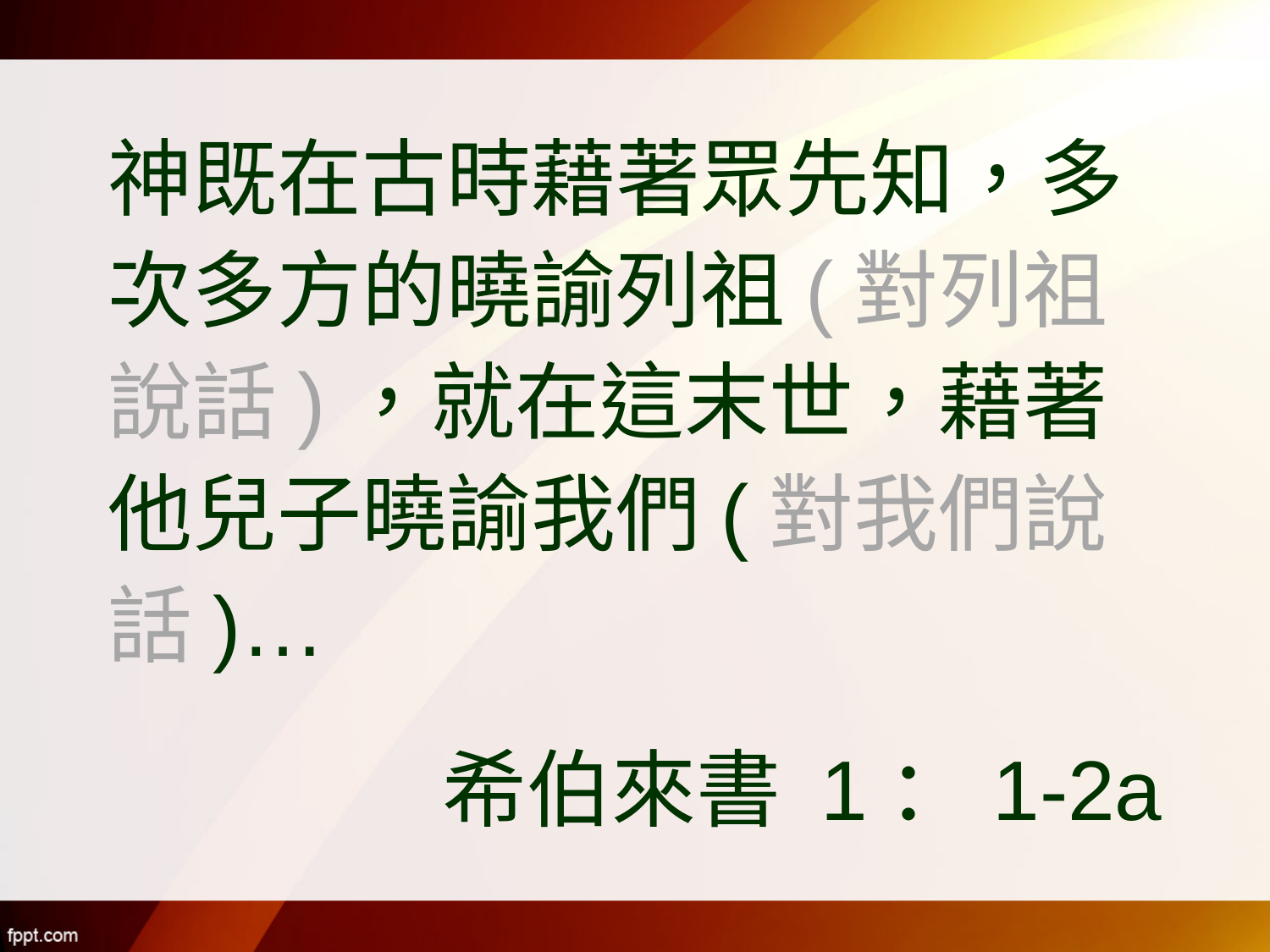

神既在古時藉著眾先知，多次多方的曉諭列祖(對列祖說話)，就在這末世，藉著他兒子曉諭我們(對我們說話)…
希伯來書 1：1-2a